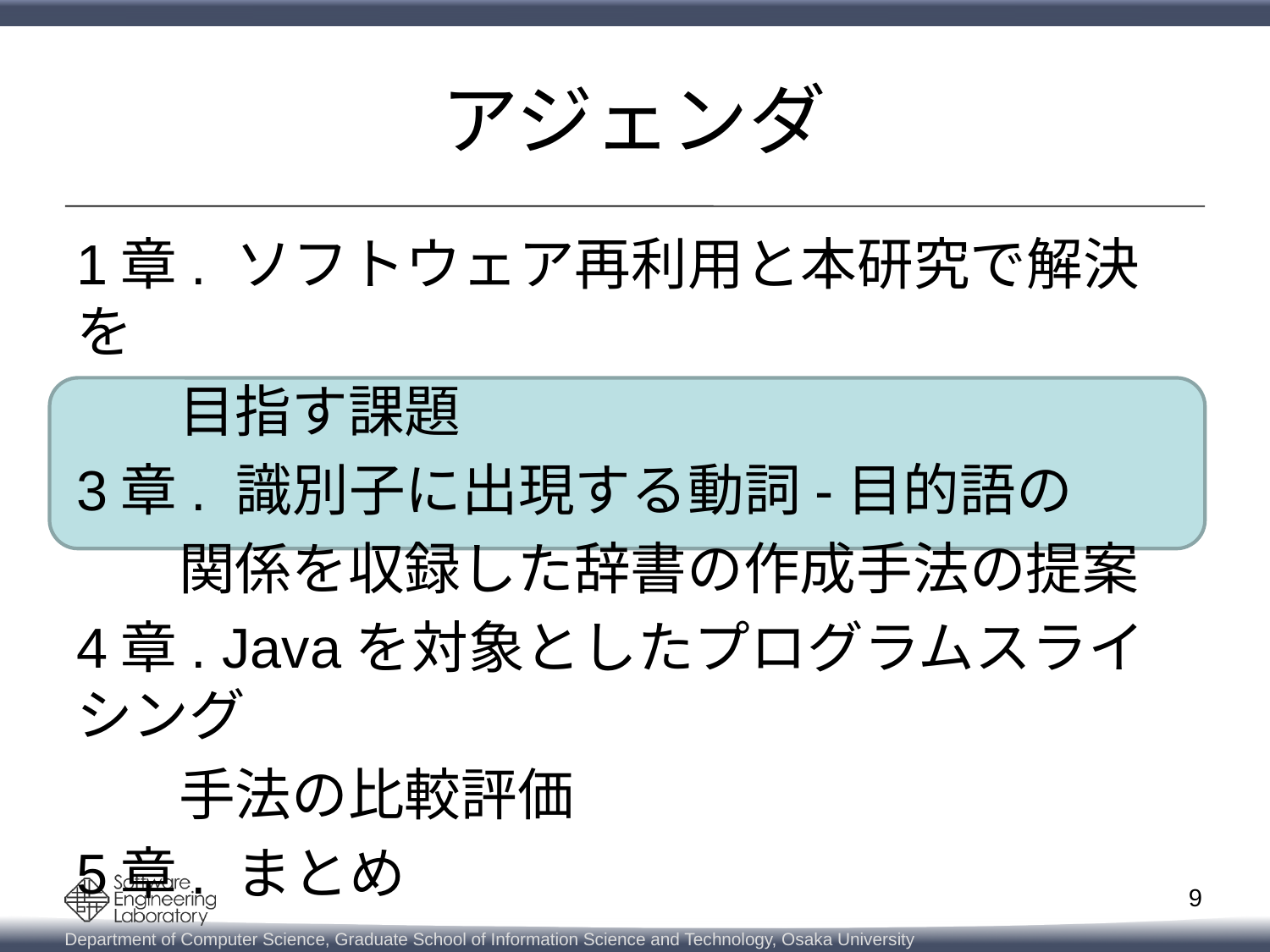

# アジェンダ
1章. ソフトウェア再利用と本研究で解決を
       目指す課題
3章. 識別子に出現する動詞-目的語の
       関係を収録した辞書の作成手法の提案
4章. Javaを対象としたプログラムスライシング
       手法の比較評価
5章. まとめ

9